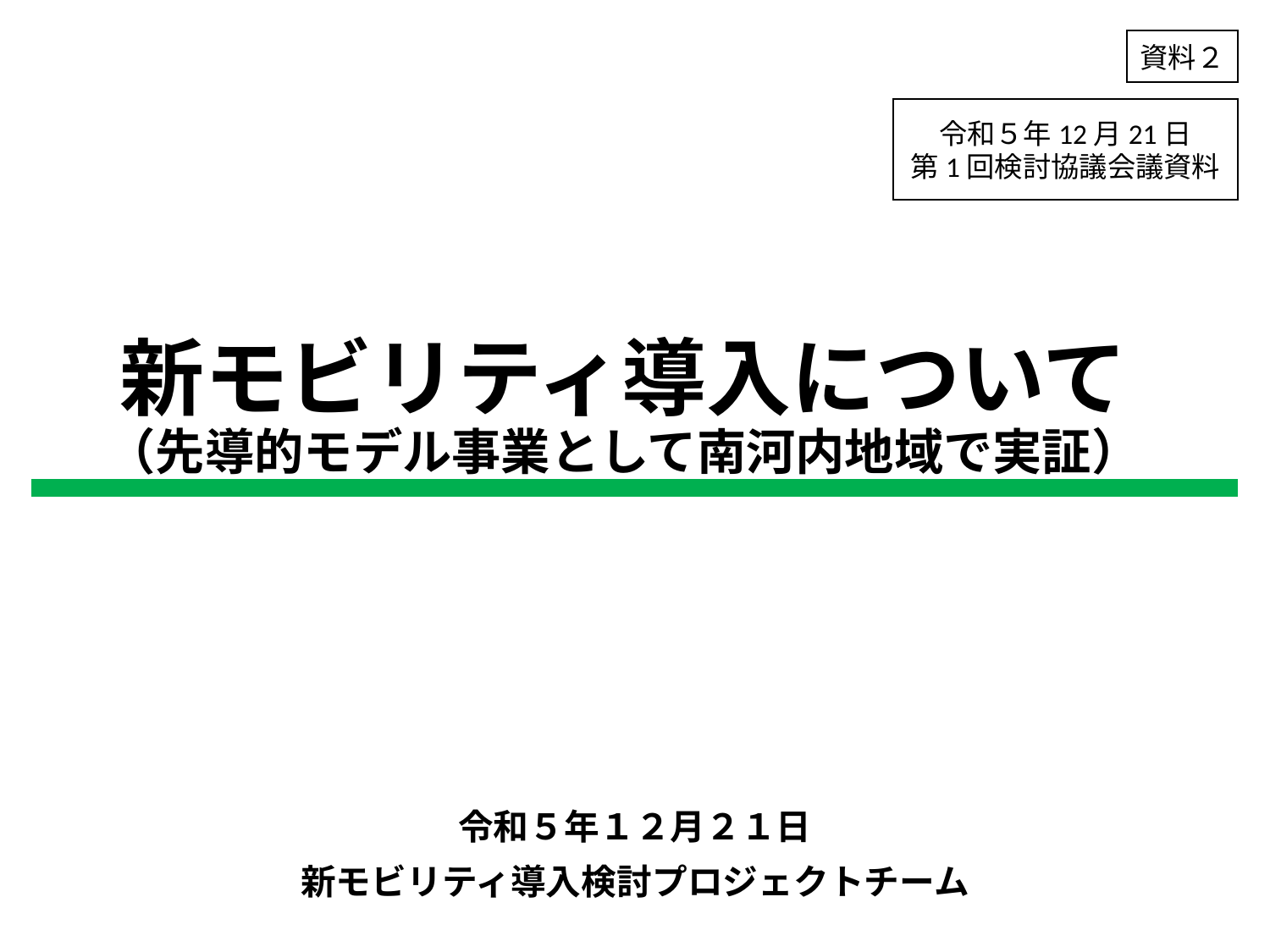

資料２
令和５年12月21日
第1回検討協議会議資料
# 新モビリティ導入について （先導的モデル事業として南河内地域で実証）
令和５年１２月２１日
新モビリティ導入検討プロジェクトチーム